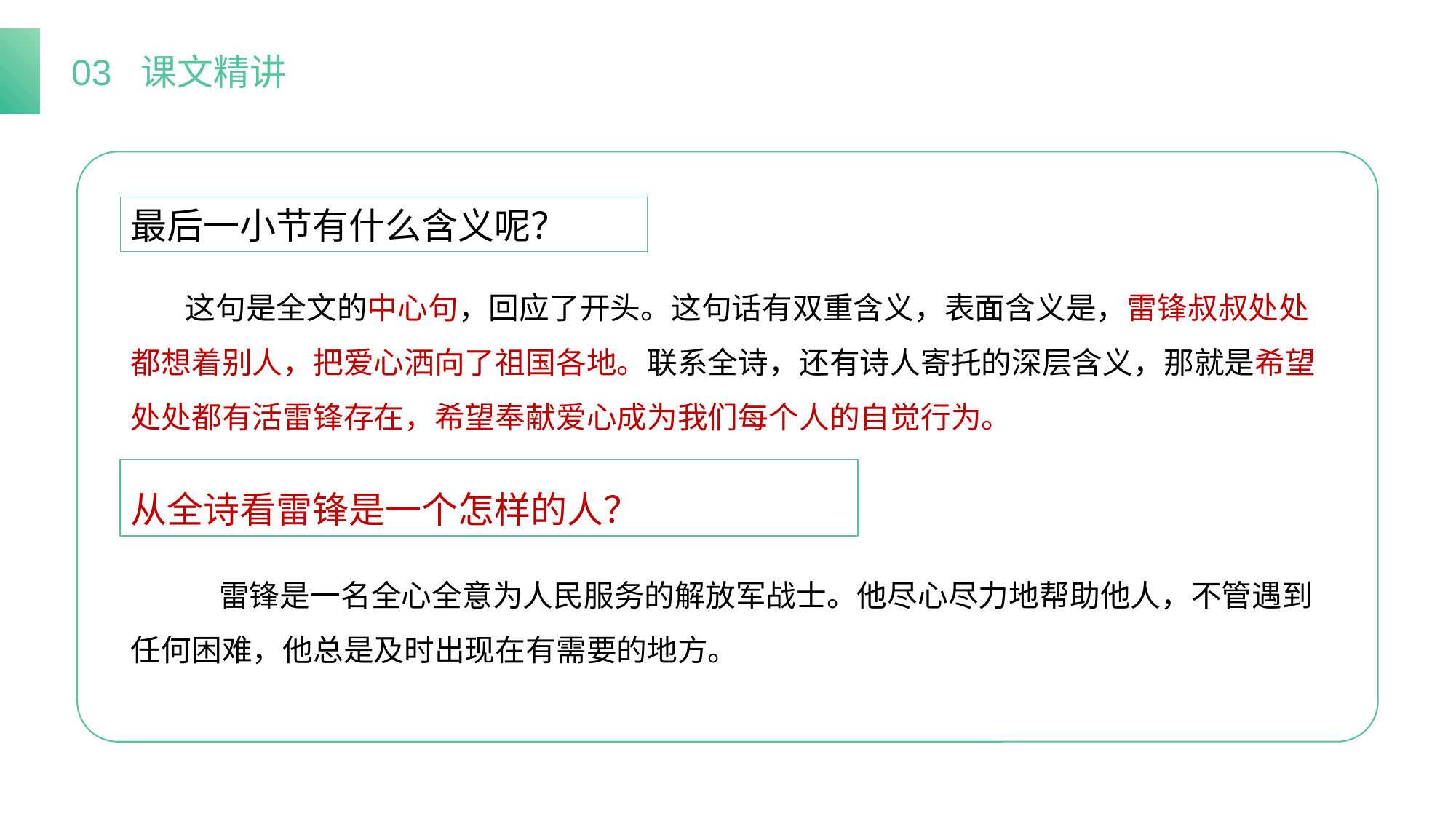

03  课文精讲
最后一小节有什么含义呢？
       这句是全文的中心句，回应了开头。这句话有双重含义，表面含义是，雷锋叔叔处处都想着别人，把爱心洒向了祖国各地。联系全诗，还有诗人寄托的深层含义，那就是希望处处都有活雷锋存在，希望奉献爱心成为我们每个人的自觉行为。
从全诗看雷锋是一个怎样的人？
 雷锋是一名全心全意为人民服务的解放军战士。他尽心尽力地帮助他人，不管遇到任何困难，他总是及时出现在有需要的地方。